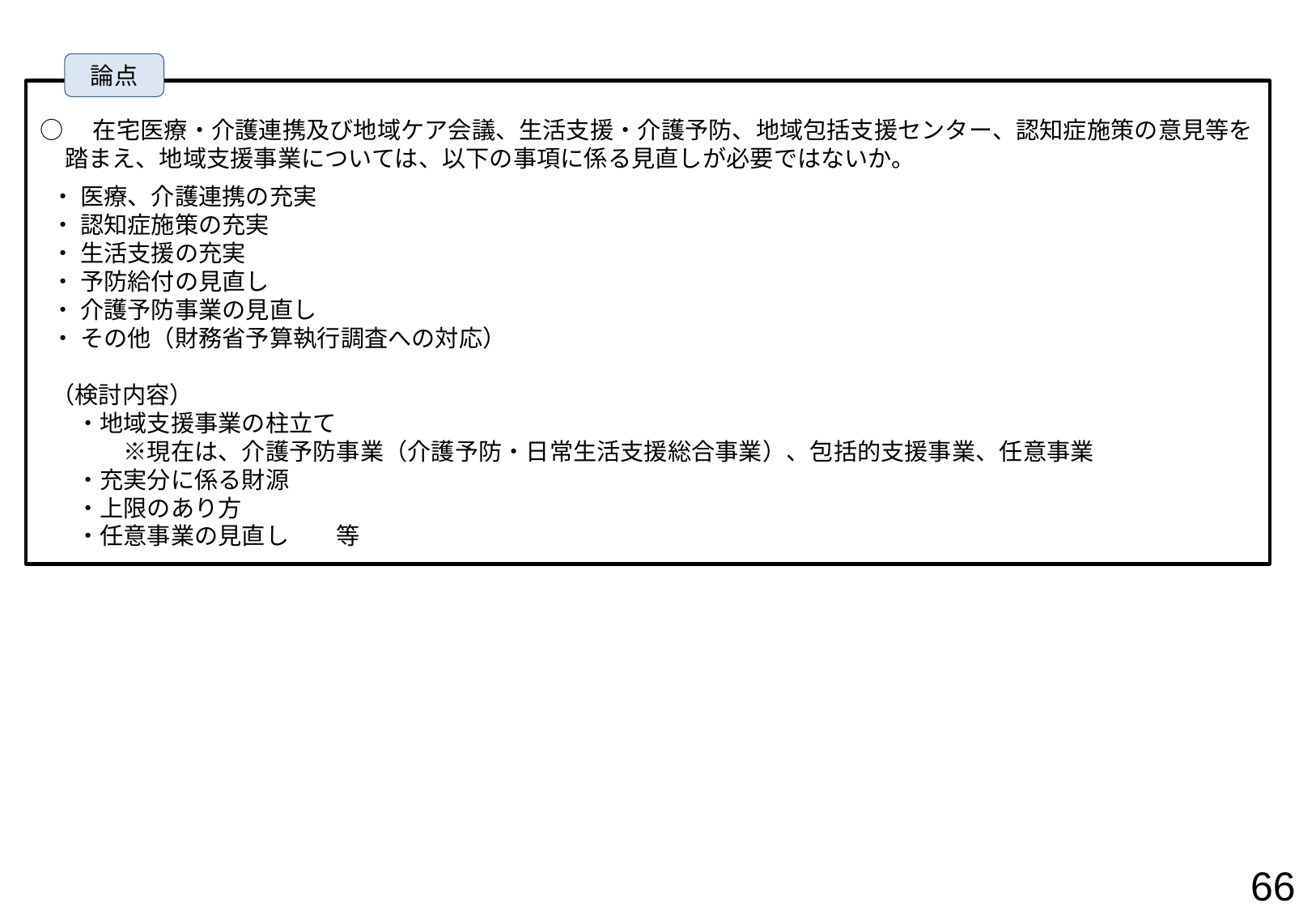

論点

○　在宅医療・介護連携及び地域ケア会議、生活支援・介護予防、地域包括支援センター、認知症施策の意見等を踏まえ、地域支援事業については、以下の事項に係る見直しが必要ではないか。
・ 医療、介護連携の充実
・ 認知症施策の充実
・ 生活支援の充実
・ 予防給付の見直し
・ 介護予防事業の見直し
・ その他（財務省予算執行調査への対応）

（検討内容）
・地域支援事業の柱立て
　　※現在は、介護予防事業（介護予防・日常生活支援総合事業）、包括的支援事業、任意事業
・充実分に係る財源
・上限のあり方
・任意事業の見直し　　等
66